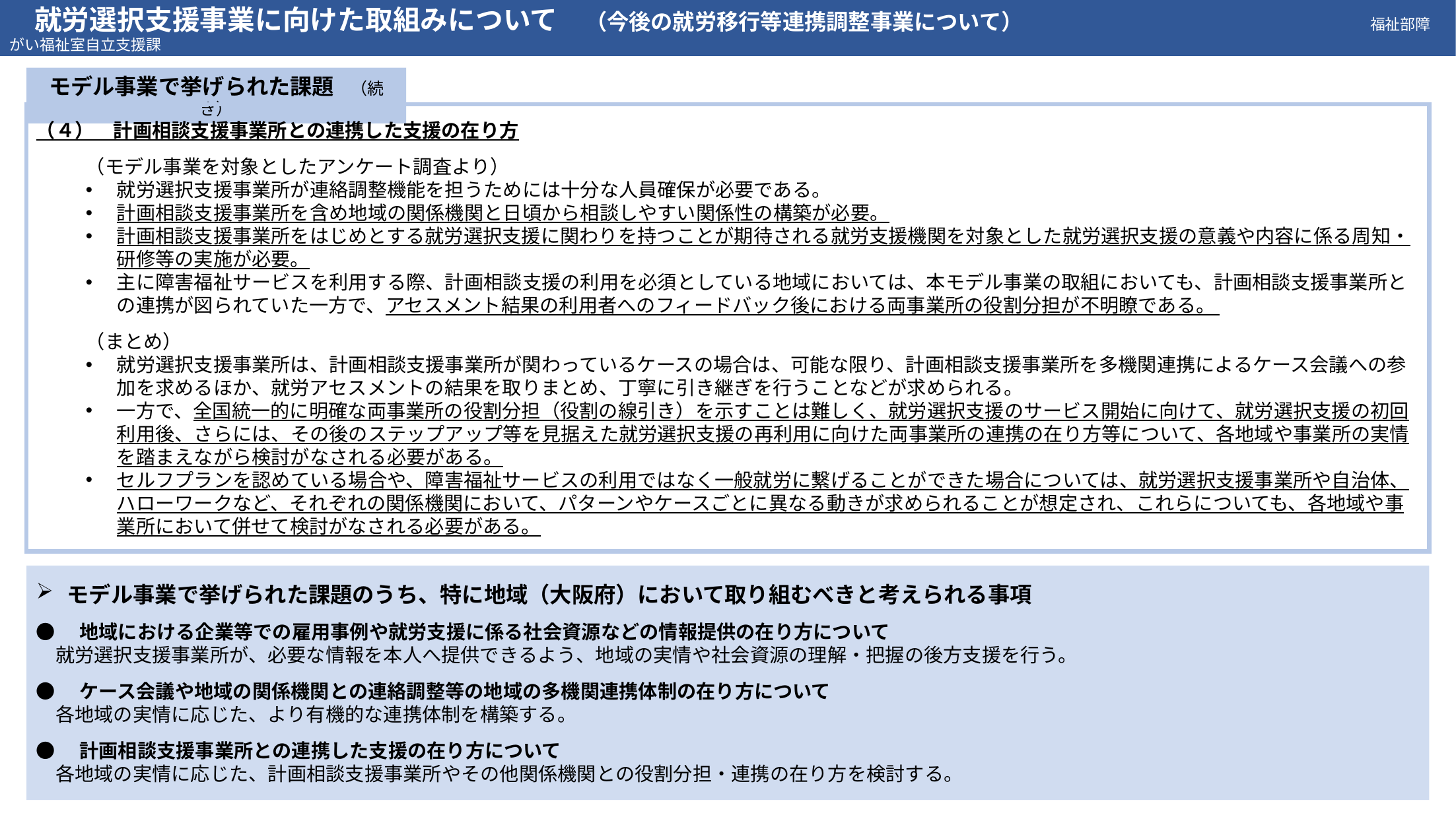

就労選択支援事業に向けた取組みについて　（今後の就労移行等連携調整事業について）　　　　　　　　　　　　　　福祉部障がい福祉室自立支援課
モデル事業で挙げられた課題　（続き）
（４）　計画相談支援事業所との連携した支援の在り方

（モデル事業を対象としたアンケート調査より）
就労選択支援事業所が連絡調整機能を担うためには十分な人員確保が必要である。
計画相談支援事業所を含め地域の関係機関と日頃から相談しやすい関係性の構築が必要。
計画相談支援事業所をはじめとする就労選択支援に関わりを持つことが期待される就労支援機関を対象とした就労選択支援の意義や内容に係る周知・研修等の実施が必要。
主に障害福祉サービスを利用する際、計画相談支援の利用を必須としている地域においては、本モデル事業の取組においても、計画相談支援事業所との連携が図られていた一方で、アセスメント結果の利用者へのフィードバック後における両事業所の役割分担が不明瞭である。

（まとめ）
就労選択支援事業所は、計画相談支援事業所が関わっているケースの場合は、可能な限り、計画相談支援事業所を多機関連携によるケース会議への参加を求めるほか、就労アセスメントの結果を取りまとめ、丁寧に引き継ぎを行うことなどが求められる。
一方で、全国統一的に明確な両事業所の役割分担（役割の線引き）を示すことは難しく、就労選択支援のサービス開始に向けて、就労選択支援の初回利用後、さらには、その後のステップアップ等を見据えた就労選択支援の再利用に向けた両事業所の連携の在り方等について、各地域や事業所の実情を踏まえながら検討がなされる必要がある。
セルフプランを認めている場合や、障害福祉サービスの利用ではなく一般就労に繋げることができた場合については、就労選択支援事業所や自治体、ハローワークなど、それぞれの関係機関において、パターンやケースごとに異なる動きが求められることが想定され、これらについても、各地域や事業所において併せて検討がなされる必要がある。
モデル事業で挙げられた課題のうち、特に地域（大阪府）において取り組むべきと考えられる事項

●　地域における企業等での雇用事例や就労支援に係る社会資源などの情報提供の在り方について
　就労選択支援事業所が、必要な情報を本人へ提供できるよう、地域の実情や社会資源の理解・把握の後方支援を行う。

●　ケース会議や地域の関係機関との連絡調整等の地域の多機関連携体制の在り方について
　各地域の実情に応じた、より有機的な連携体制を構築する。

●　計画相談支援事業所との連携した支援の在り方について
　各地域の実情に応じた、計画相談支援事業所やその他関係機関との役割分担・連携の在り方を検討する。